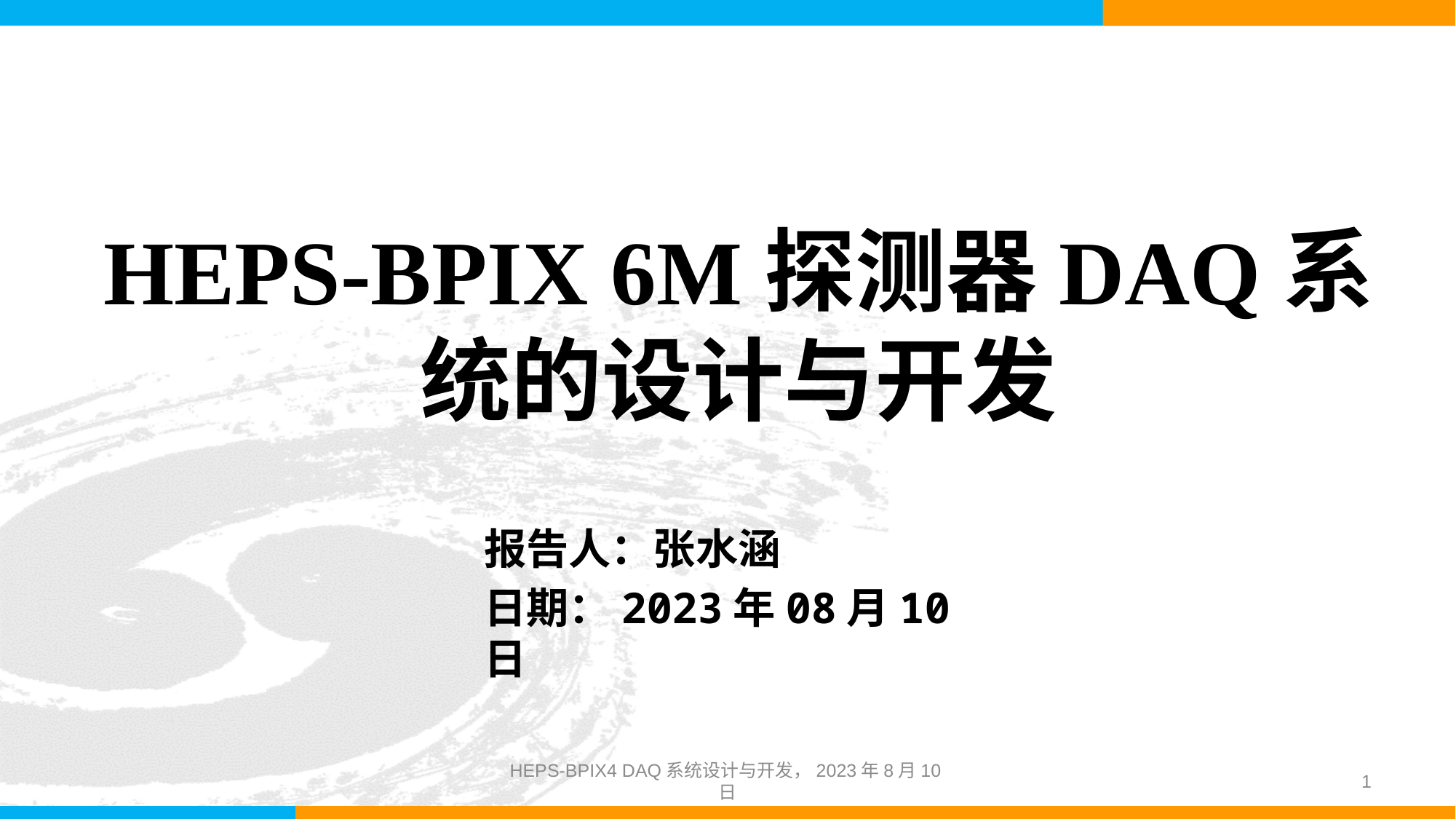

# HEPS-BPIX 6M探测器DAQ系统的设计与开发
报告人：张水涵
日期：2023年08月10日
HEPS-BPIX4 DAQ系统设计与开发，2023年8月10日
1